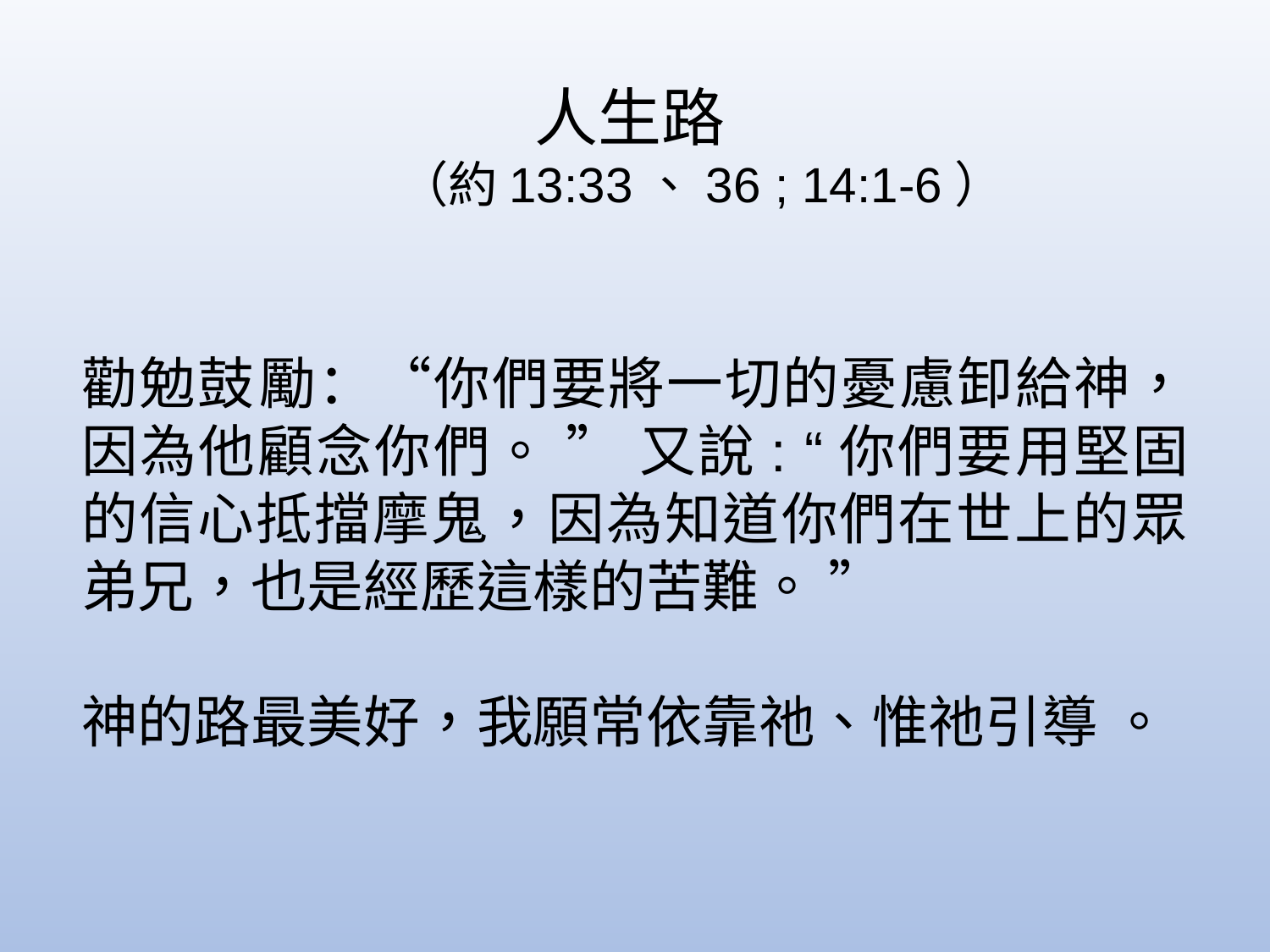

人生路
（約13:33、36 ; 14:1-6）

勸勉鼓​​勵：“你們要將一切的憂慮卸給神，因為他顧念你們。 ” 又說: “你們要用堅固的信心抵擋摩鬼，因為知道你們在世上的眾弟兄，也是經歷這樣的苦難。 ”
神的路最美好，我願常依靠祂、惟祂引導 。